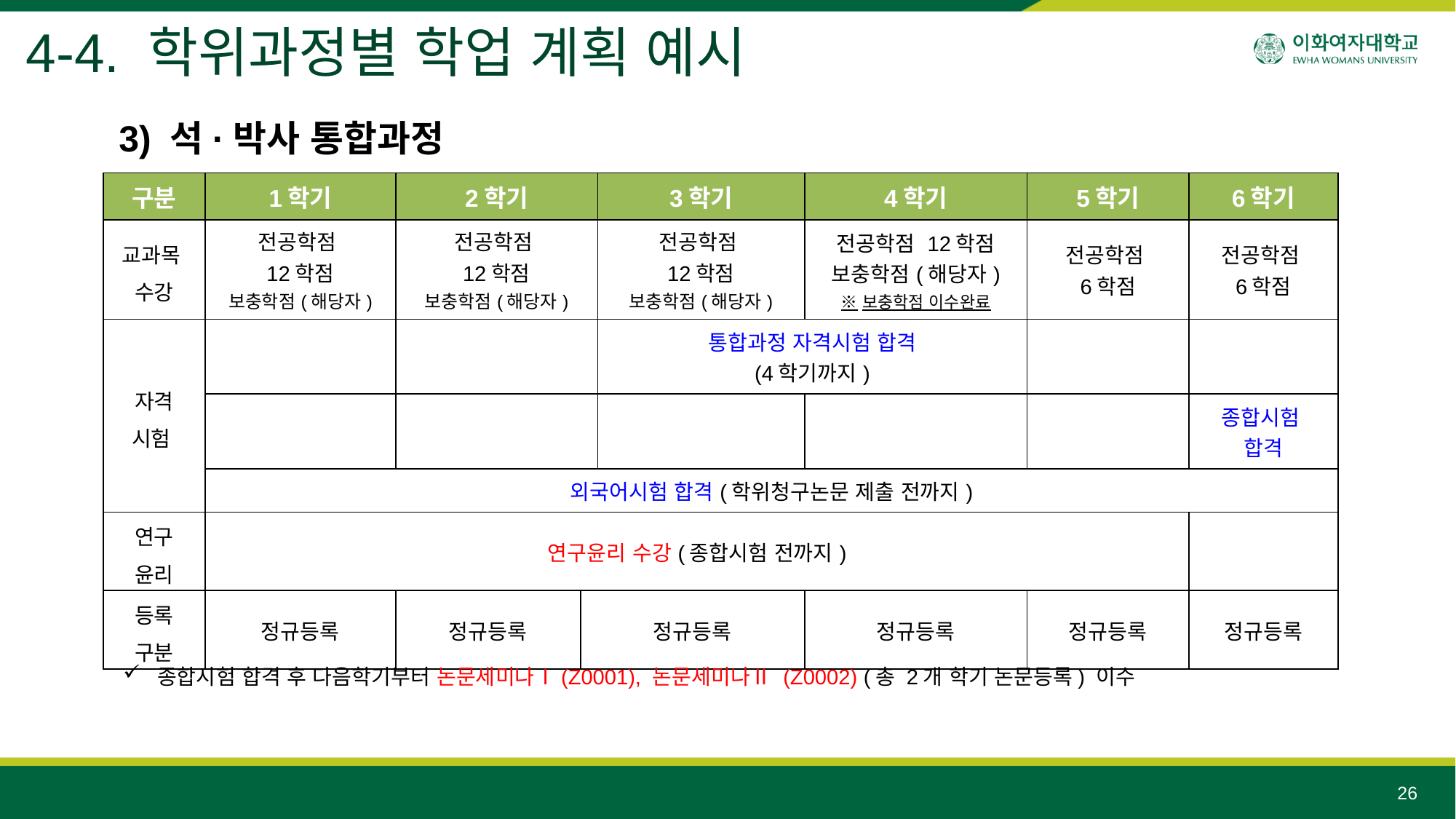

4-4. 학위과정별 학업 계획 예시
3) 석·박사 통합과정
| 구분 | 1학기 | 2학기 |  | 3학기 | 4학기 | 5학기 | 6학기 |
| --- | --- | --- | --- | --- | --- | --- | --- |
| 교과목 수강 | 전공학점 12학점 보충학점(해당자) | 전공학점 12학점 보충학점(해당자) |  | 전공학점 12학점 보충학점(해당자) | 전공학점 12학점 보충학점(해당자) ※보충학점 이수완료 | 전공학점 6학점 | 전공학점 6학점 |
| 자격 시험 |  |  |  | 통합과정 자격시험 합격 (4학기까지) |  |  |  |
|  |  |  |  |  |  |  | 종합시험 합격 |
|  | 외국어시험 합격(학위청구논문 제출 전까지) |  |  |  |  |  |  |
| 연구 윤리 | 연구윤리 수강(종합시험 전까지) |  |  |  |  |  |  |
| 등록 구분 | 정규등록 | 정규등록 | 정규등록 |  | 정규등록 | 정규등록 | 정규등록 |
종합시험 합격 후 다음학기부터 논문세미나Ⅰ(Z0001), 논문세미나Ⅱ (Z0002) (총 2개 학기 논문등록) 이수
26